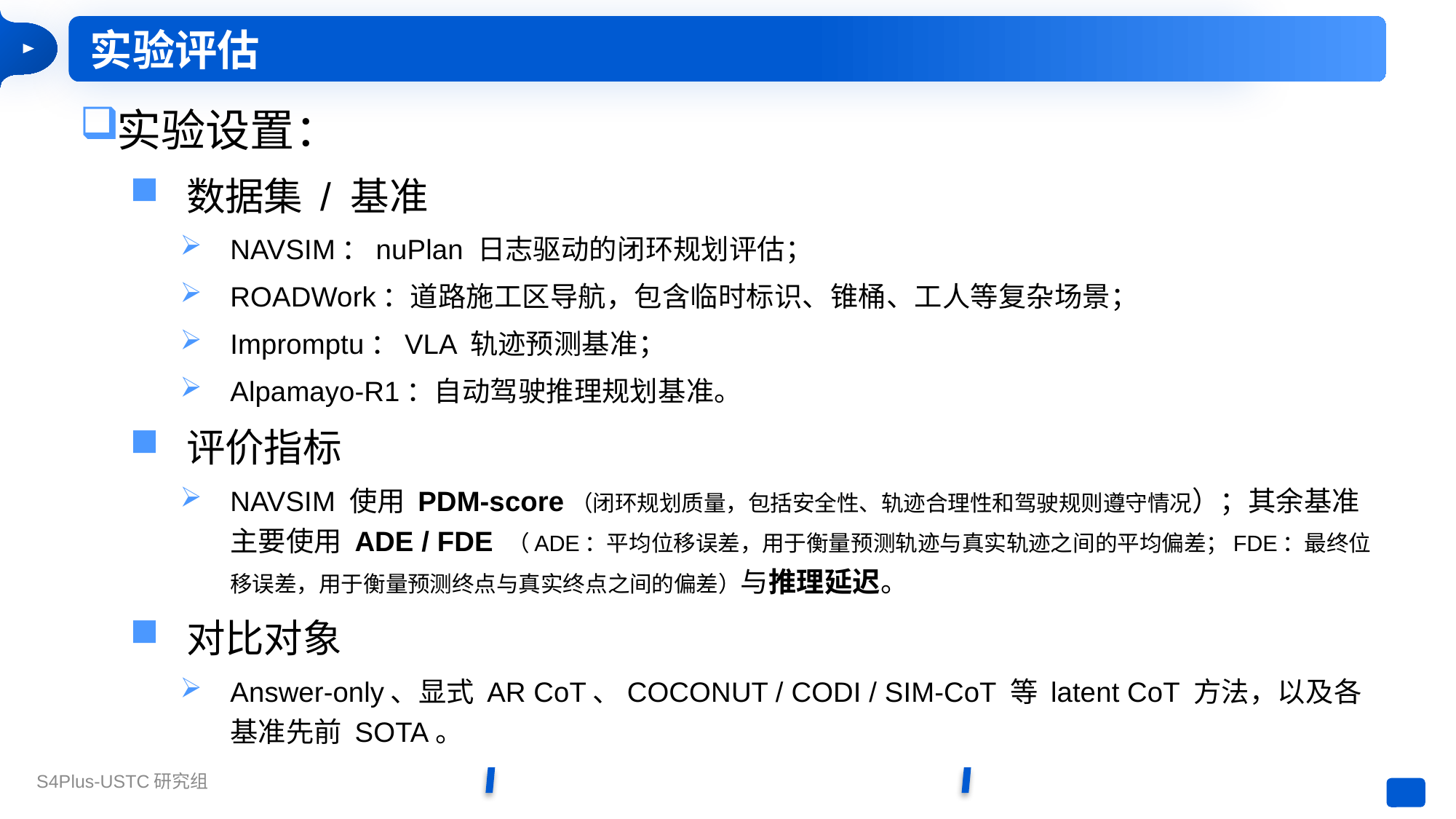

实验评估
实验设置：
数据集 / 基准
NAVSIM：nuPlan 日志驱动的闭环规划评估；
ROADWork：道路施工区导航，包含临时标识、锥桶、工人等复杂场景；
Impromptu：VLA 轨迹预测基准；
Alpamayo-R1：自动驾驶推理规划基准。
评价指标
NAVSIM 使用 PDM-score（闭环规划质量，包括安全性、轨迹合理性和驾驶规则遵守情况）；其余基准主要使用 ADE / FDE （ADE：平均位移误差，用于衡量预测轨迹与真实轨迹之间的平均偏差；FDE：最终位移误差，用于衡量预测终点与真实终点之间的偏差）与推理延迟。
对比对象
Answer-only、显式 AR CoT、COCONUT / CODI / SIM-CoT 等 latent CoT 方法，以及各基准先前 SOTA。
10